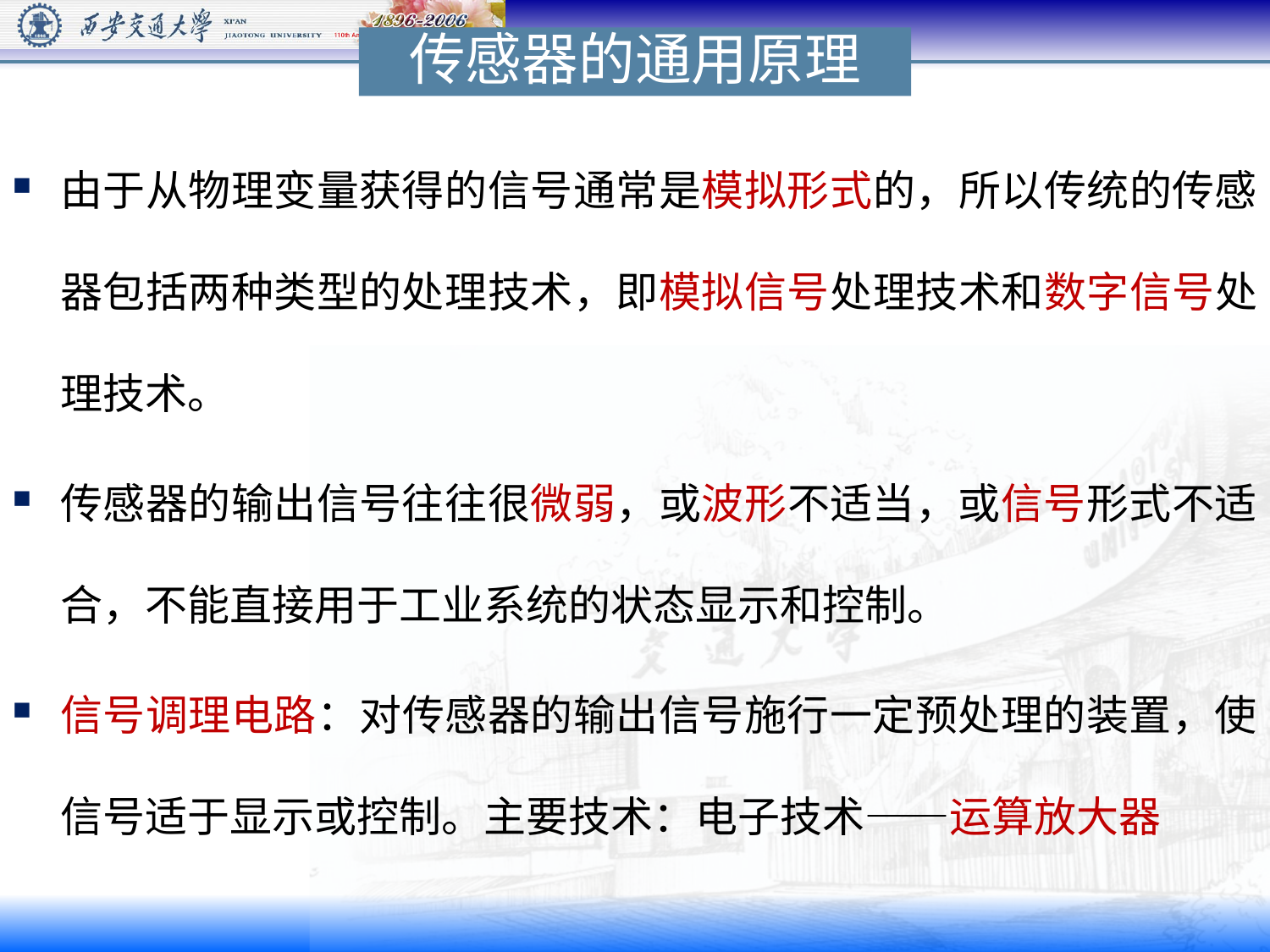

传感器的通用原理
由于从物理变量获得的信号通常是模拟形式的，所以传统的传感器包括两种类型的处理技术，即模拟信号处理技术和数字信号处理技术。
传感器的输出信号往往很微弱，或波形不适当，或信号形式不适合，不能直接用于工业系统的状态显示和控制。
信号调理电路：对传感器的输出信号施行一定预处理的装置，使信号适于显示或控制。主要技术：电子技术——运算放大器